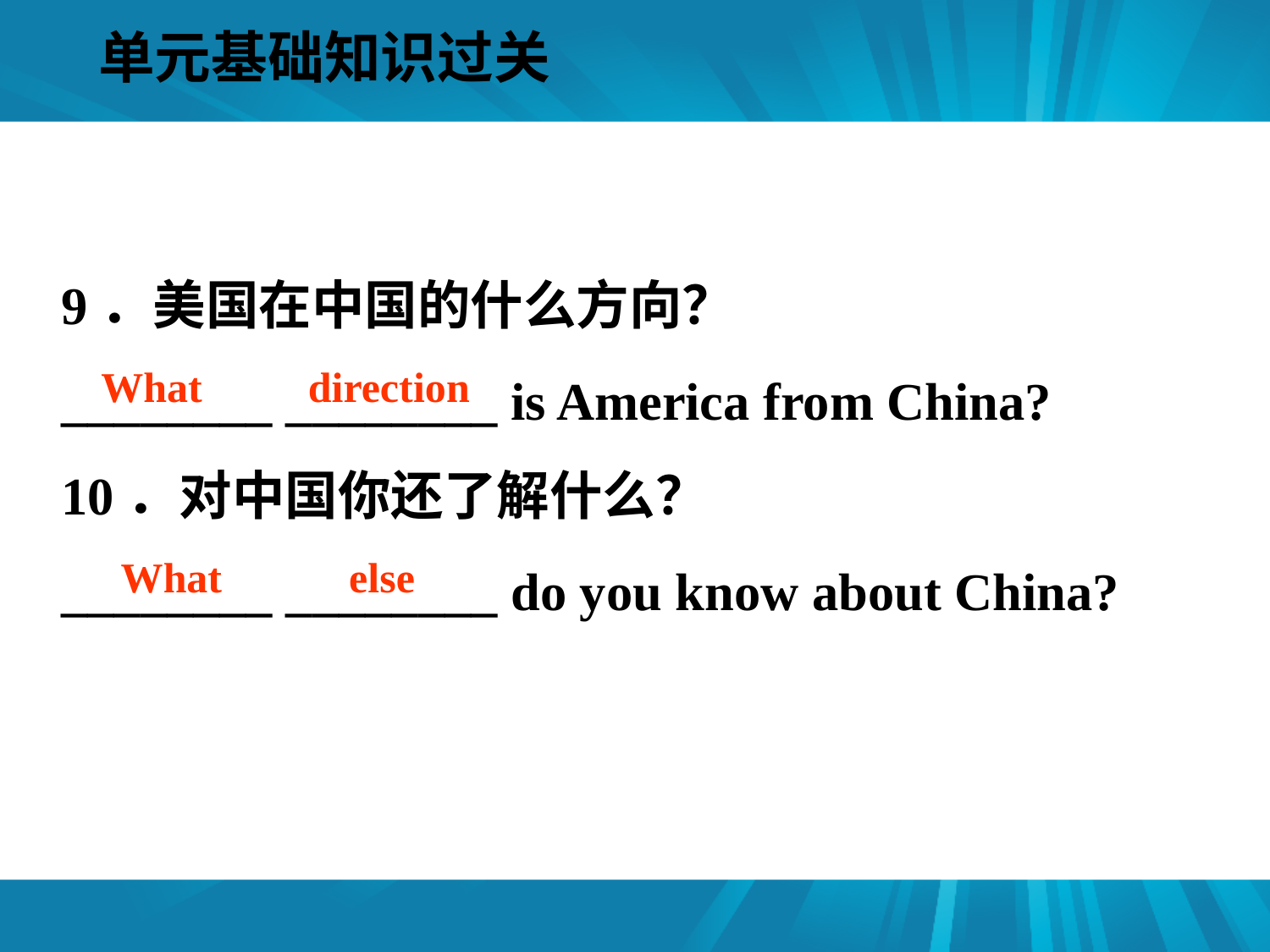

单元基础知识过关
#
9．美国在中国的什么方向？
________ ________ is America from China?
10．对中国你还了解什么？
________ ________ do you know about China?
What          direction
What            else